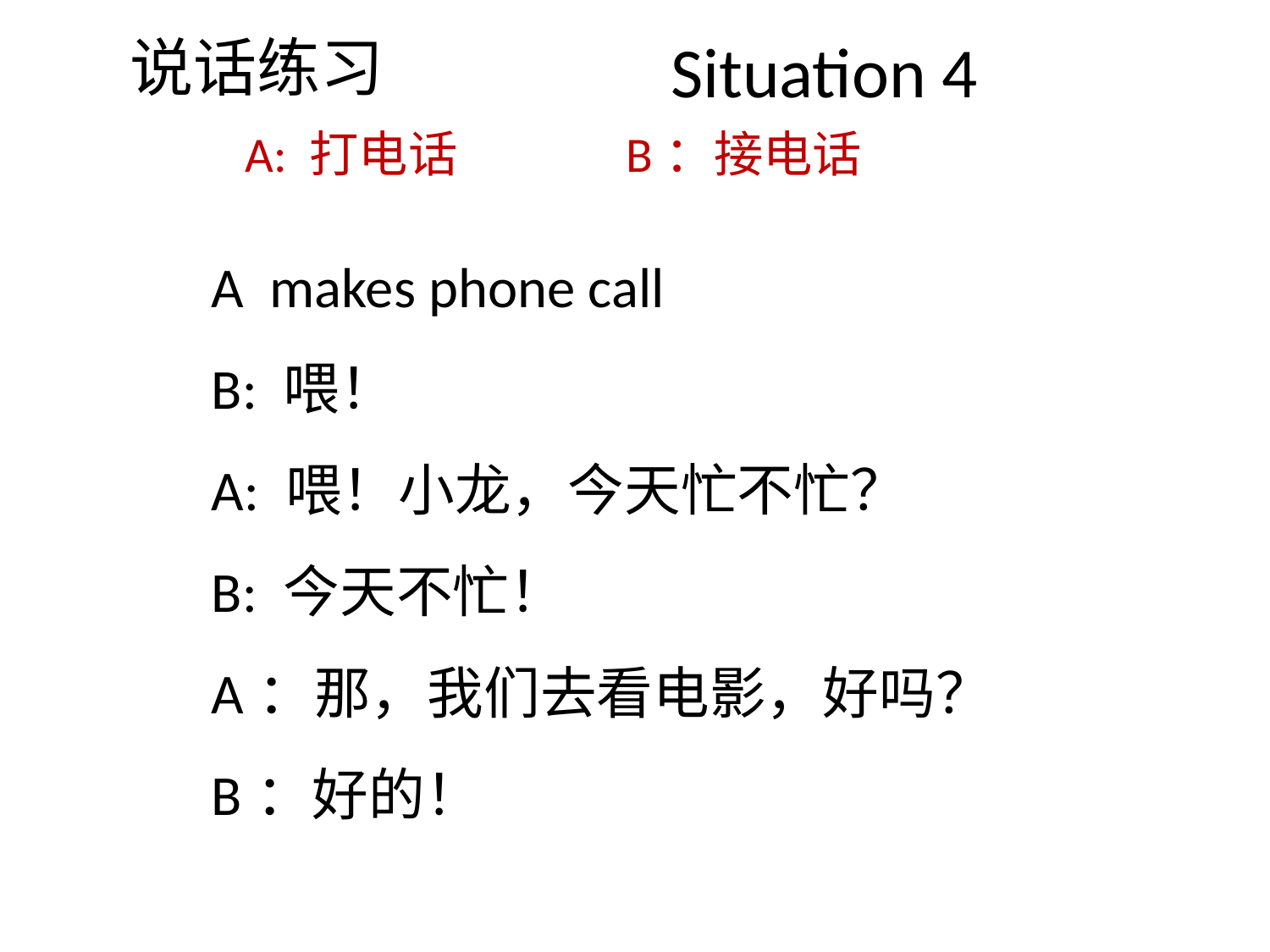

说话练习
Situation 4
A: 打电话		B：接电话
A  makes phone call
B: 喂！
A: 喂！小龙，今天忙不忙？
B: 今天不忙！
A：那，我们去看电影，好吗？
B：好的！